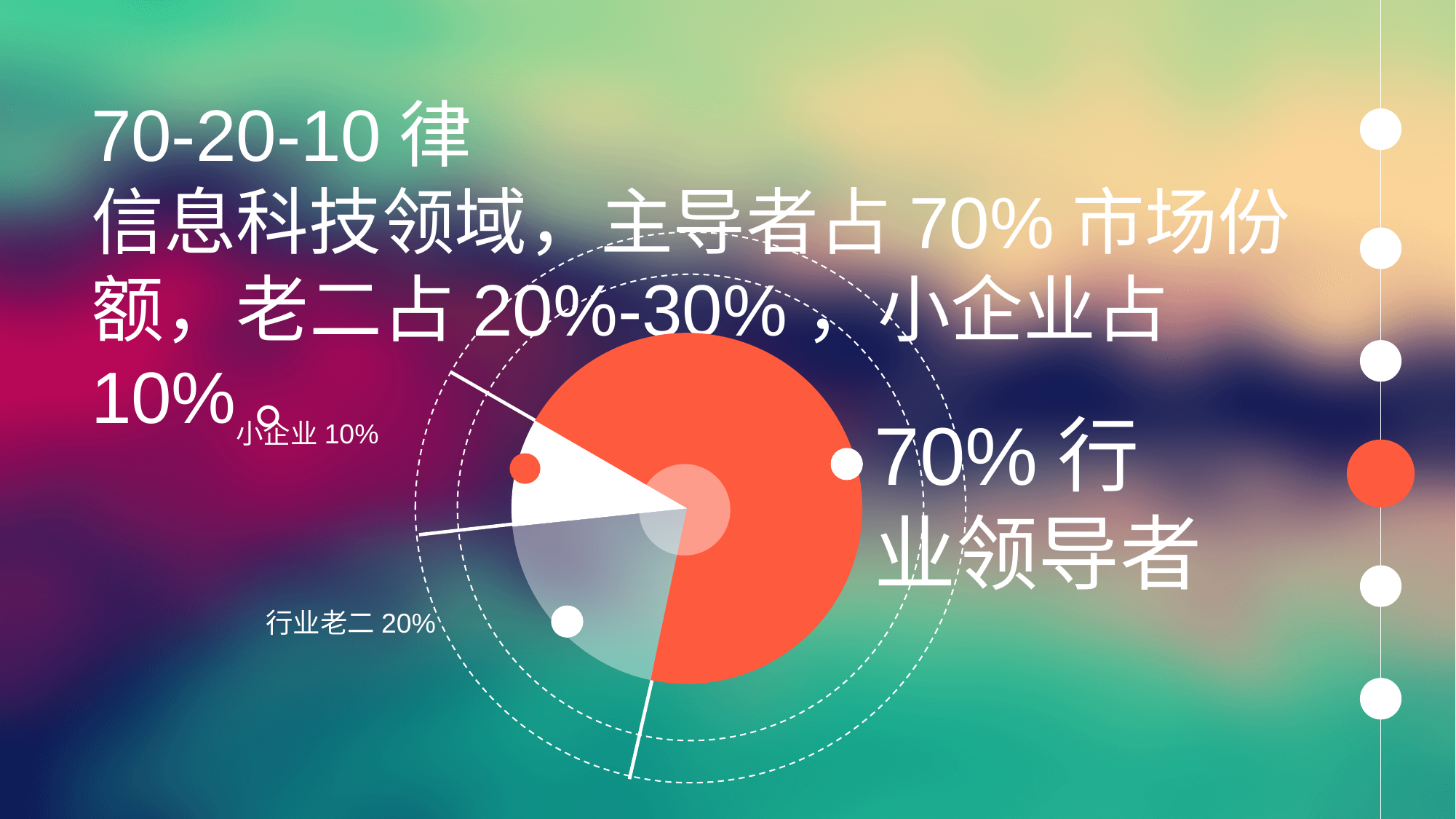

70-20-10律
信息科技领域，主导者占70%市场份额，老二占20%-30%，小企业占10%。

### Chart

| Category | 销售额 |
|---|---|
| 第一季度 | 70.0 |
| 第二季度 | 20.0 |
| 第三季度 | 10.0 |
70%行业领导者
小企业10%

行业老二20%